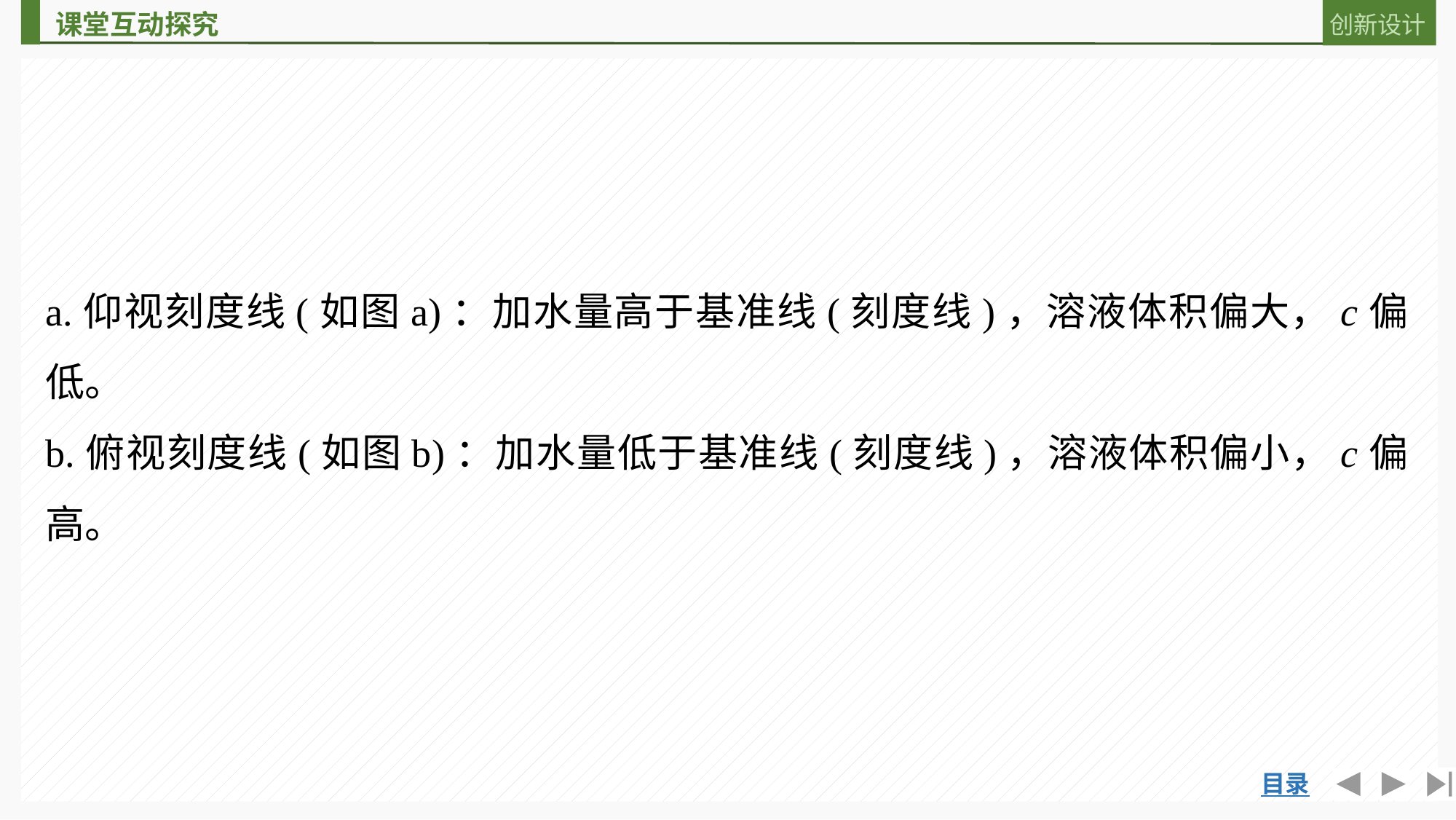

a.仰视刻度线(如图a)：加水量高于基准线(刻度线)，溶液体积偏大，c偏低。
b.俯视刻度线(如图b)：加水量低于基准线(刻度线)，溶液体积偏小，c偏高。